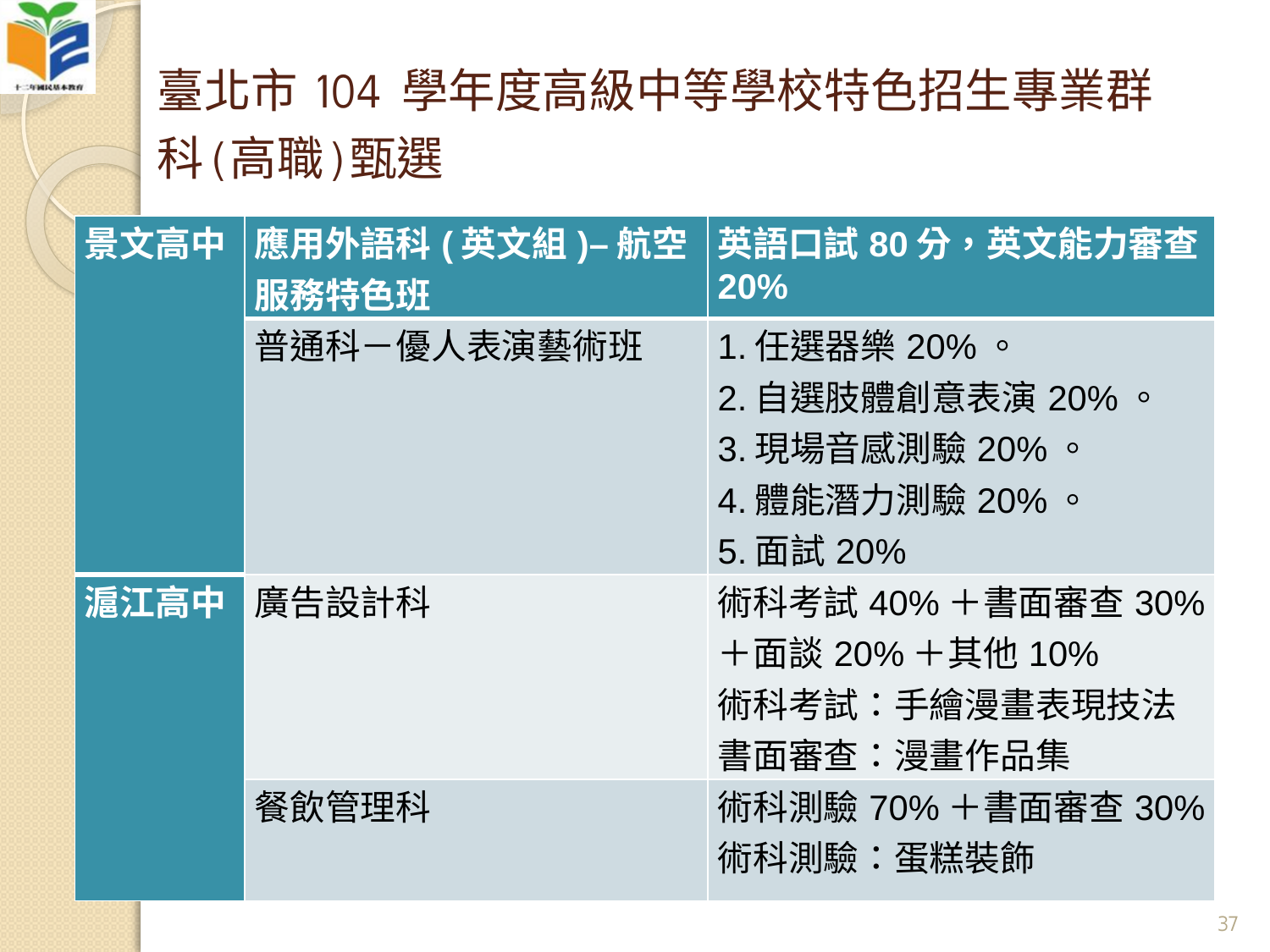

臺北市 104 學年度高級中等學校特色招生專業群科(高職)甄選
| 景文高中 | 應用外語科(英文組)–航空服務特色班 | 英語口試80分，英文能力審查20% |
| --- | --- | --- |
|  | 普通科－優人表演藝術班 | 1.任選器樂20%。 2.自選肢體創意表演20%。 3.現場音感測驗20%。 4.體能潛力測驗20%。 5.面試20% |
| 滬江高中 | 廣告設計科 | 術科考試40%＋書面審查30%＋面談20%＋其他10% 術科考試：手繪漫畫表現技法 書面審查：漫畫作品集 |
|  | 餐飲管理科 | 術科測驗70%＋書面審查30% 術科測驗：蛋糕裝飾 |
37